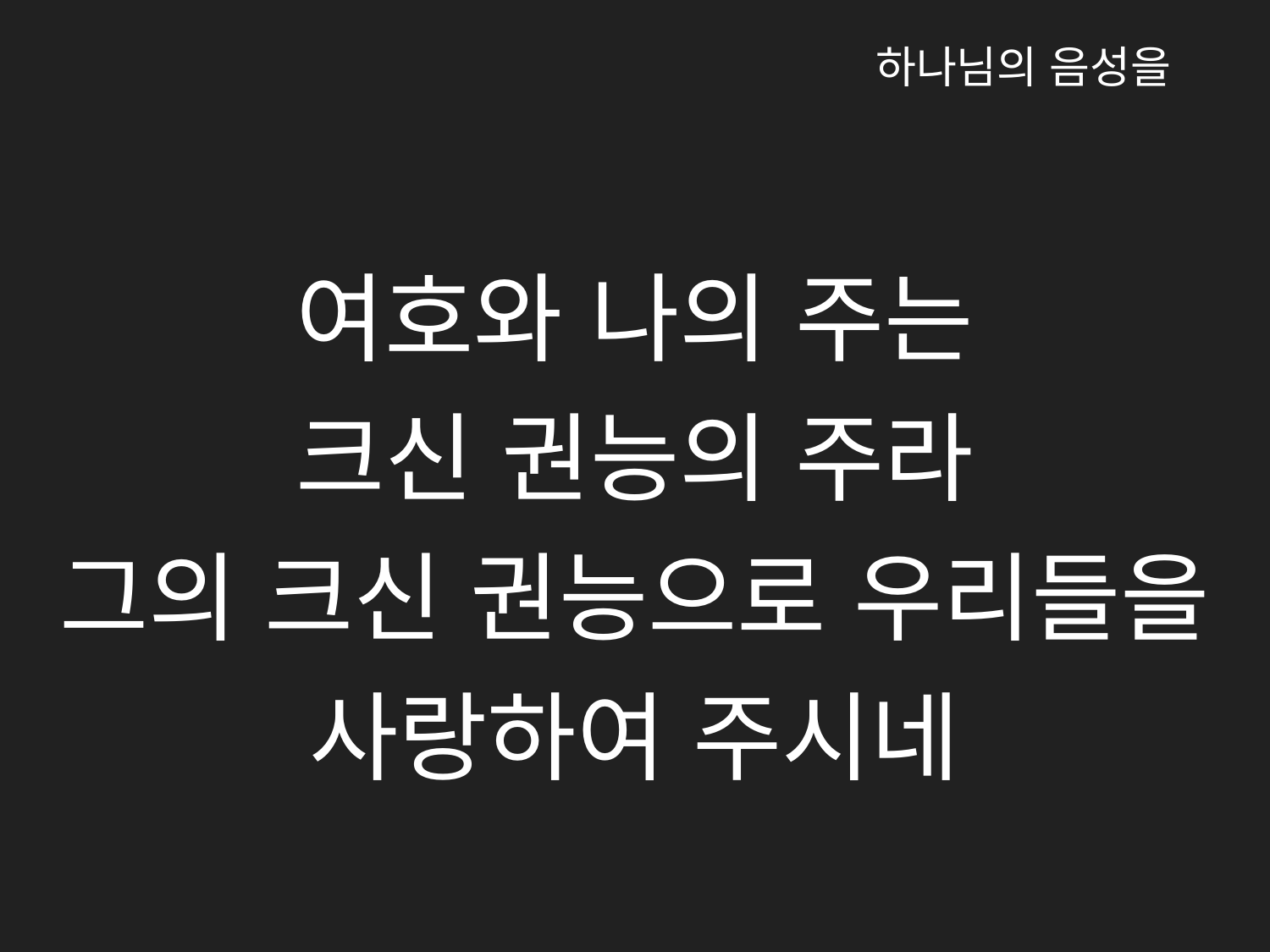

하나님의 음성을
여호와 나의 주는
크신 권능의 주라
그의 크신 권능으로 우리들을
사랑하여 주시네